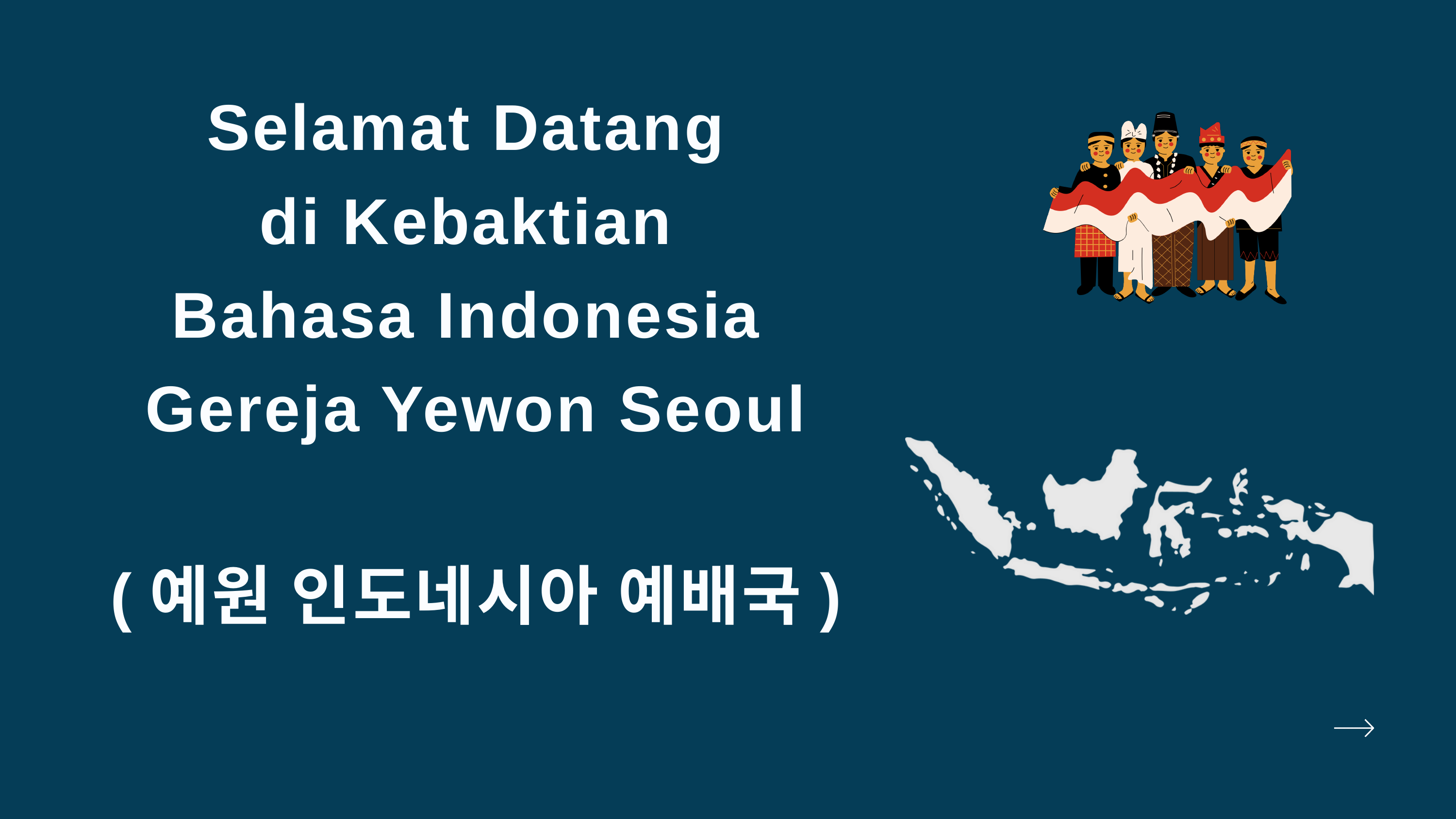

Selamat Datang
di Kebaktian
Bahasa Indonesia
Gereja Yewon Seoul

(예원 인도네시아 예배국)